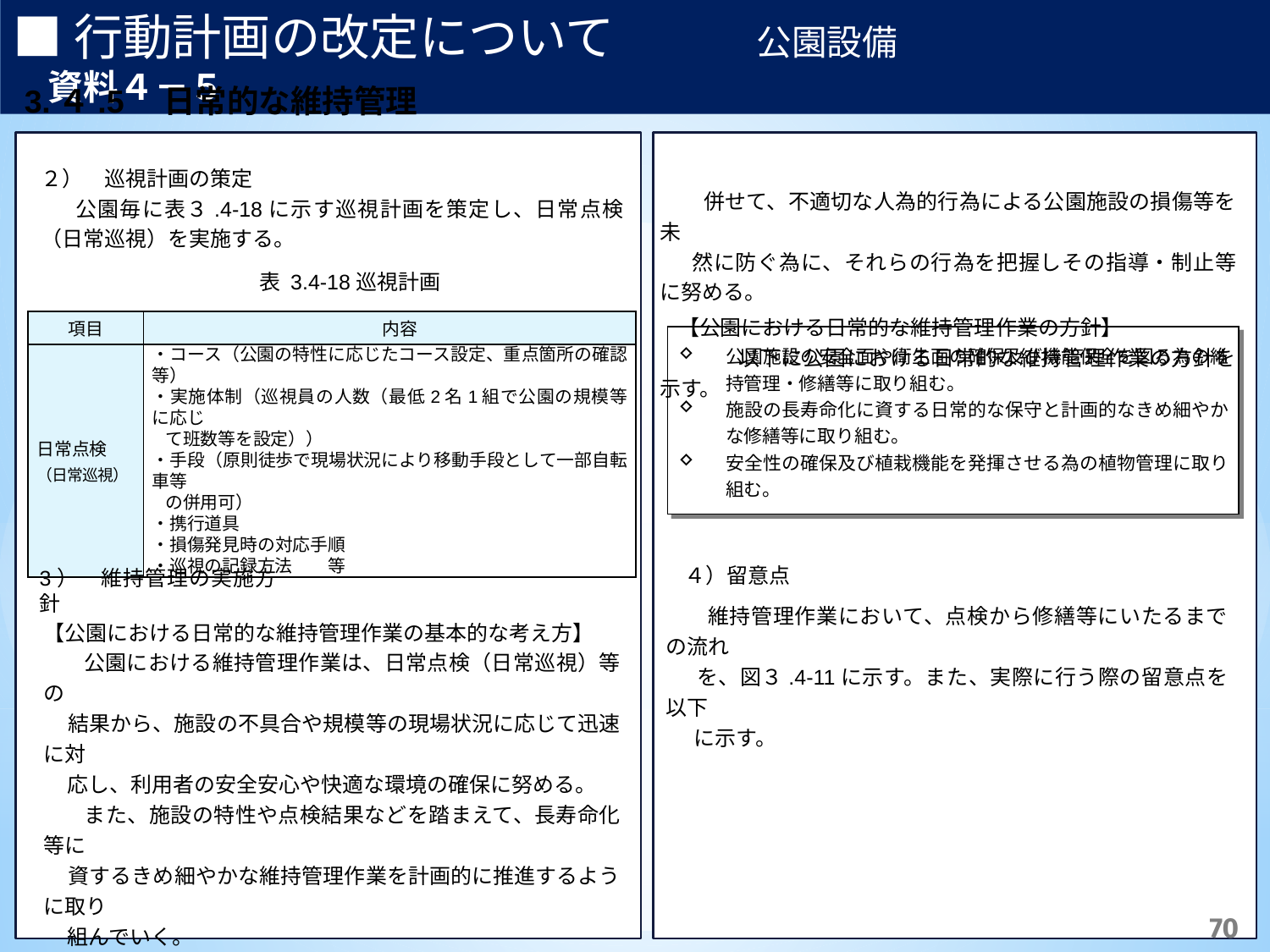

■行動計画の改定について　　　　公園設備　　　　　　　　　　　資料４－５
3.４.5　日常的な維持管理
(1)　基本的な考え方
【補足】	体制は主に行っている実施主体を記載しており、これによらない場合もある。
※1	日常点検の頻度は当該路線により異なり、交通量2万台/日以上の路線では週2回、それ以外では週1回の頻度で実施。
※2	臨時的に行う緊急点検等は必要に応じて随意実施。

２）　巡視計画の策定
     公園毎に表３.4‐18に示す巡視計画を策定し、日常点検（日常巡視）を実施する。
        併せて、不適切な人為的行為による公園施設の損傷等を未
     然に防ぐ為に、それらの行為を把握しその指導・制止等に努める。

 【公園における日常的な維持管理作業の方針】
　　　 以下に公園における日常的な維持管理作業の方針を示す。
表 3.4‑18巡視計画
| 項目 | 内容 |
| --- | --- |
| 日常点検 （日常巡視） | ・コース（公園の特性に応じたコース設定、重点箇所の確認等） ・実施体制（巡視員の人数（最低2名1組で公園の規模等に応じ て班数等を設定）） ・手段（原則徒歩で現場状況により移動手段として一部自転車等 の併用可） ・携行道具 ・損傷発見時の対応手順 ・巡視の記録方法　　等 |
公園施設の安全面や衛生面の確保及び機能保全を図る為の維持管理・修繕等に取り組む。
施設の長寿命化に資する日常的な保守と計画的なきめ細やかな修繕等に取り組む。
安全性の確保及び植栽機能を発揮させる為の植物管理に取り組む。
４）留意点
3）　維持管理の実施方針
       維持管理作業において、点検から修繕等にいたるまでの流れ
     を、図３.4-11に示す。また、実際に行う際の留意点を以下
     に示す。
【公園における日常的な維持管理作業の基本的な考え方】
       公園における維持管理作業は、日常点検（日常巡視）等の
    結果から、施設の不具合や規模等の現場状況に応じて迅速に対
    応し、利用者の安全安心や快適な環境の確保に努める。
       また、施設の特性や点検結果などを踏まえて、長寿命化等に
    資するきめ細やかな維持管理作業を計画的に推進するように取り
    組んでいく。
70